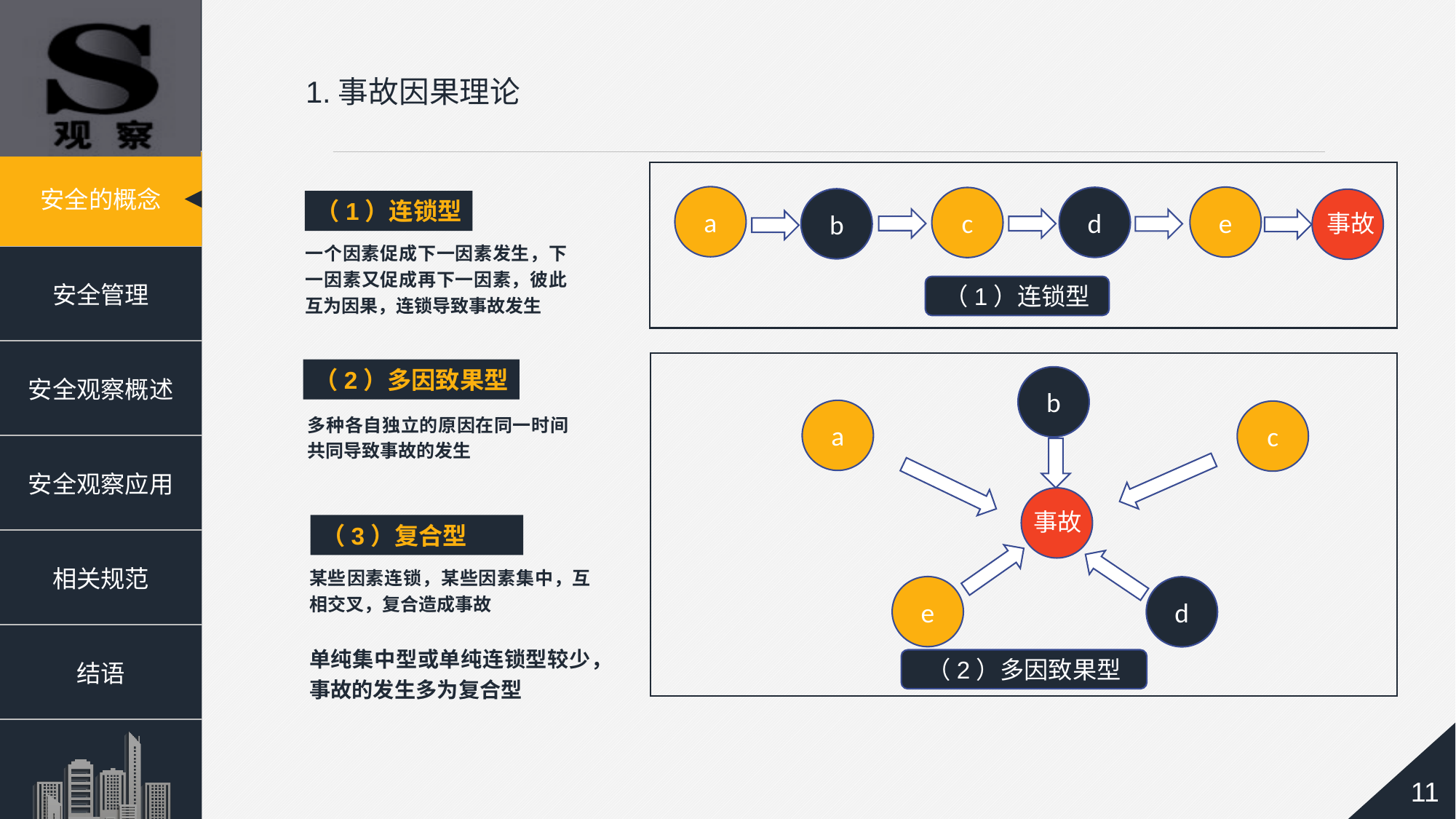

1.事故因果理论

a
e
d
c
b

（1）连锁型
事故

一个因素促成下一因素发生，下一因素又促成再下一因素，彼此互为因果，连锁导致事故发生
（1）连锁型

（2）多因致果型
b
a
c
多种各自独立的原因在同一时间共同导致事故的发生

事故
（3）复合型

某些因素连锁，某些因素集中，互相交叉，复合造成事故

单纯集中型或单纯连锁型较少，事故的发生多为复合型

e
d
（2）多因致果型